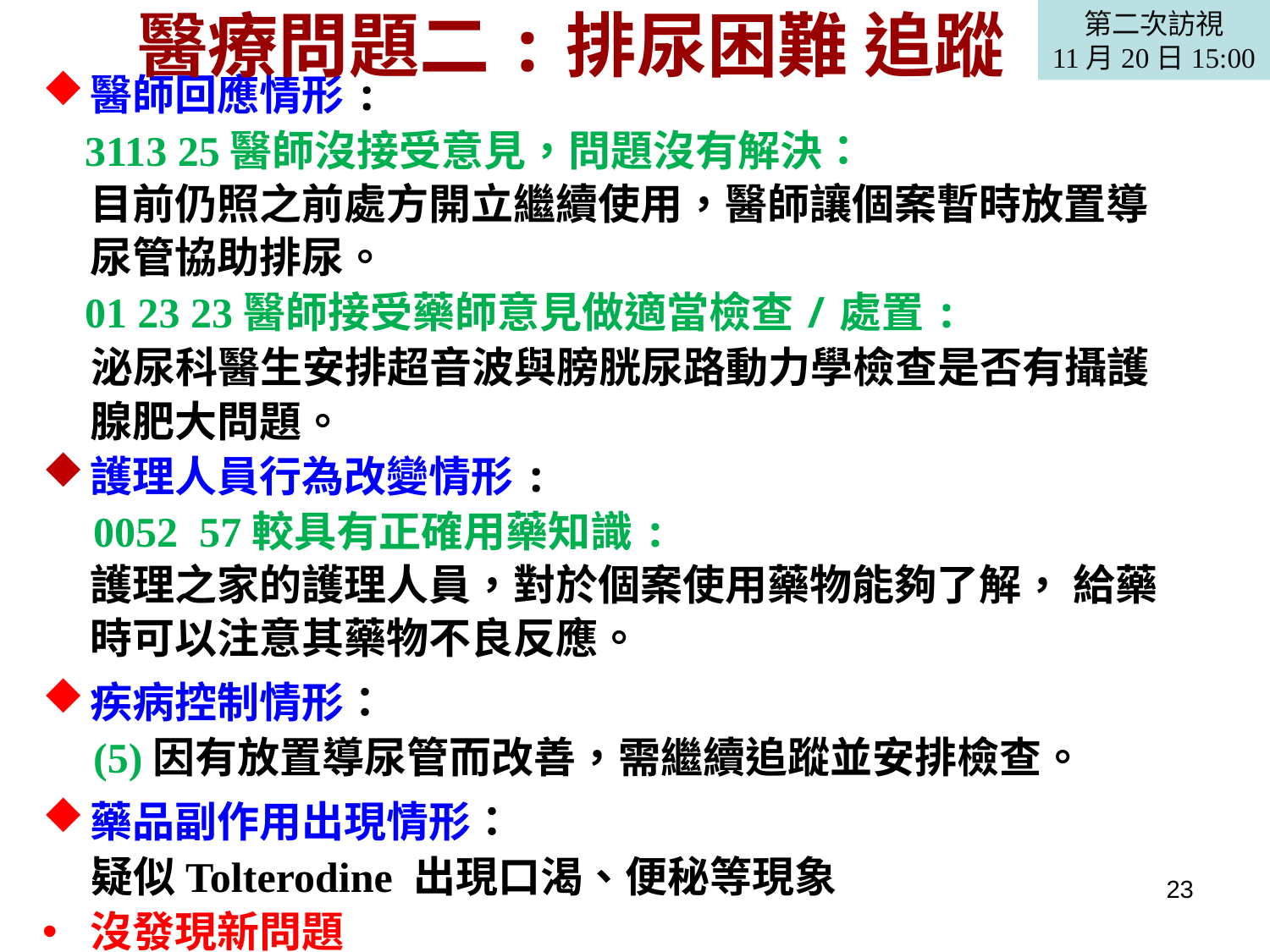

第二次訪視
11月20日15:00
醫療問題二:排尿困難 追蹤
醫師回應情形:
    3113 25醫師沒接受意見，問題沒有解決：
目前仍照之前處方開立繼續使用，醫師讓個案暫時放置導尿管協助排尿。
    01 23 23醫師接受藥師意見做適當檢查/處置:
    泌尿科醫生安排超音波與膀胱尿路動力學檢查是否有攝護腺肥大問題。
護理人員行為改變情形:
  0052  57較具有正確用藥知識:
護理之家的護理人員，對於個案使用藥物能夠了解， 給藥時可以注意其藥物不良反應。
疾病控制情形：
  (5)因有放置導尿管而改善，需繼續追蹤並安排檢查。
藥品副作用出現情形：
    疑似Tolterodine 出現口渴、便秘等現象
沒發現新問題

23